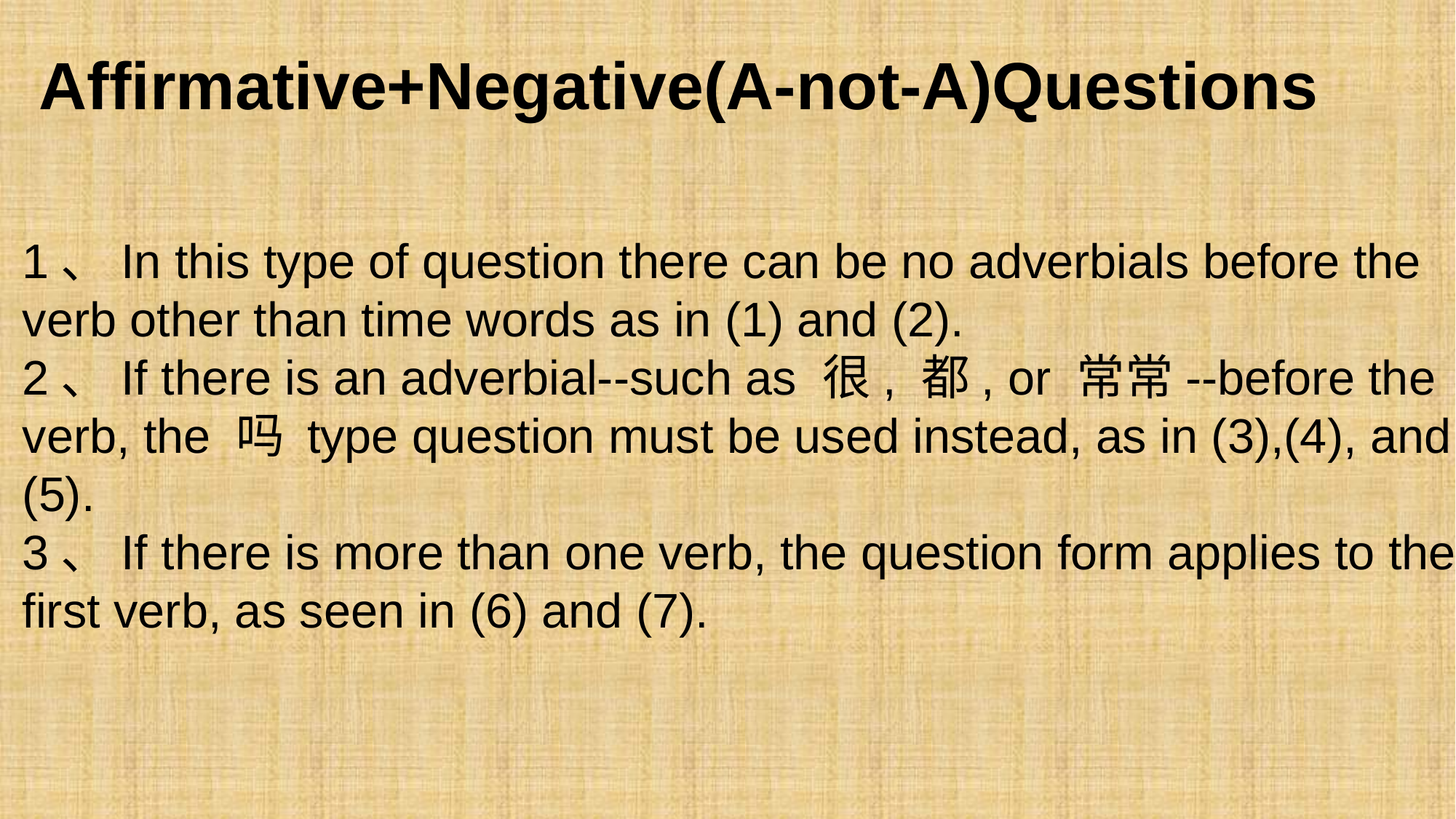

Affirmative+Negative(A-not-A)Questions

1、In this type of question there can be no adverbials before the verb other than time words as in (1) and (2).
2、If there is an adverbial--such as 很, 都, or 常常--before the verb, the 吗 type question must be used instead, as in (3),(4), and (5).
3、If there is more than one verb, the question form applies to the first verb, as seen in (6) and (7).